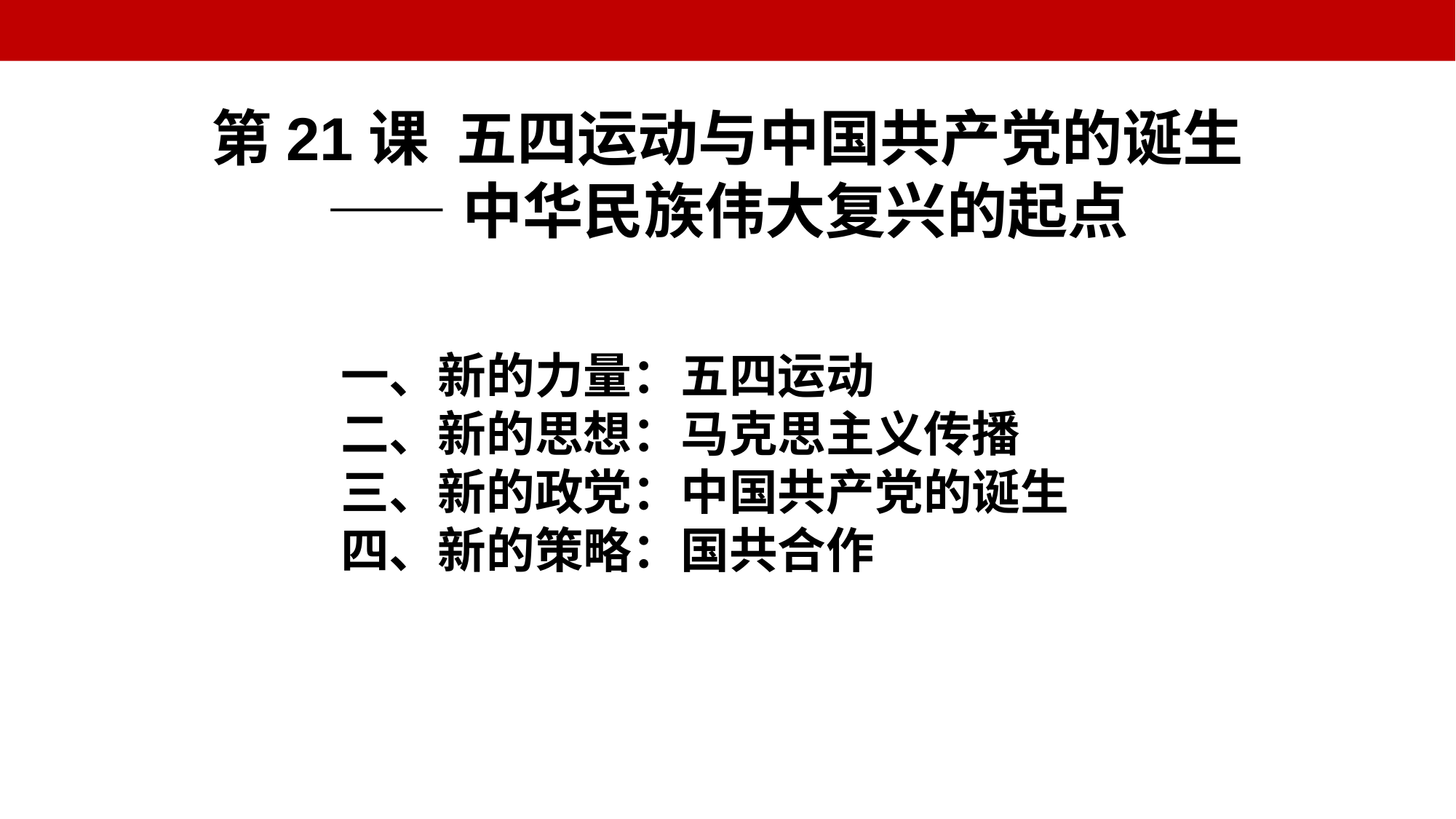

第21课  五四运动与中国共产党的诞生
——中华民族伟大复兴的起点
一、新的力量：五四运动
二、新的思想：马克思主义传播
三、新的政党：中国共产党的诞生
四、新的策略：国共合作